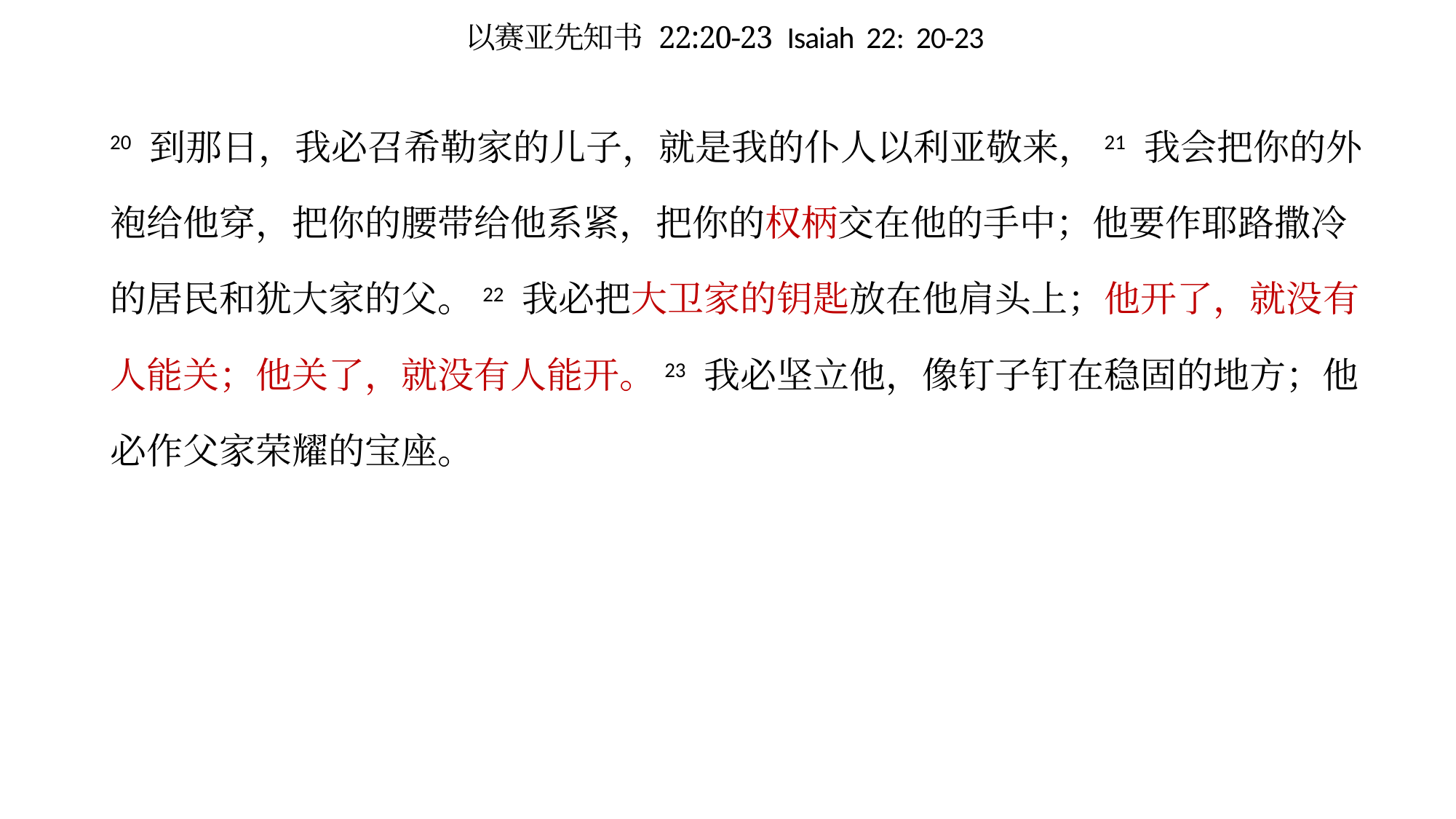

# 以赛亚先知书 22:20-23  Isaiah  22:  20-23
20 到那日，我必召希勒家的儿子，就是我的仆人以利亚敬来，21 我会把你的外袍给他穿，把你的腰带给他系紧，把你的权柄交在他的手中；他要作耶路撒冷的居民和犹大家的父。22 我必把大卫家的钥匙放在他肩头上；他开了，就没有人能关；他关了，就没有人能开。23 我必坚立他，像钉子钉在稳固的地方；他必作父家荣耀的宝座。